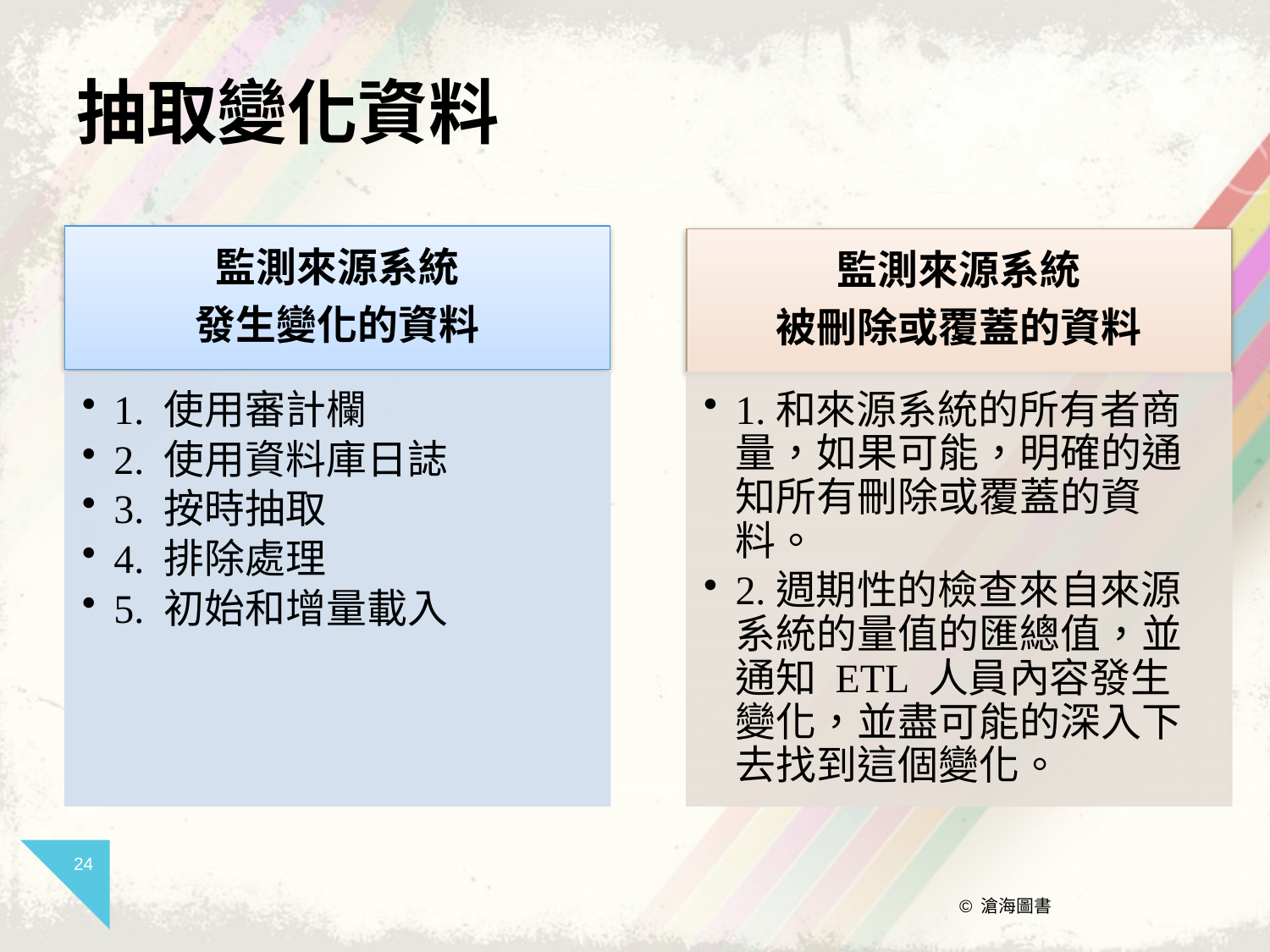

# 抽取變化資料
監測來源系統
發生變化的資料
1. 使用審計欄
2. 使用資料庫日誌
3. 按時抽取
4. 排除處理
5. 初始和增量載入
監測來源系統
被刪除或覆蓋的資料
1.和來源系統的所有者商量，如果可能，明確的通知所有刪除或覆蓋的資料。
2.週期性的檢查來自來源系統的量值的匯總值，並通知 ETL 人員內容發生變化，並盡可能的深入下去找到這個變化。
24
© 滄海圖書